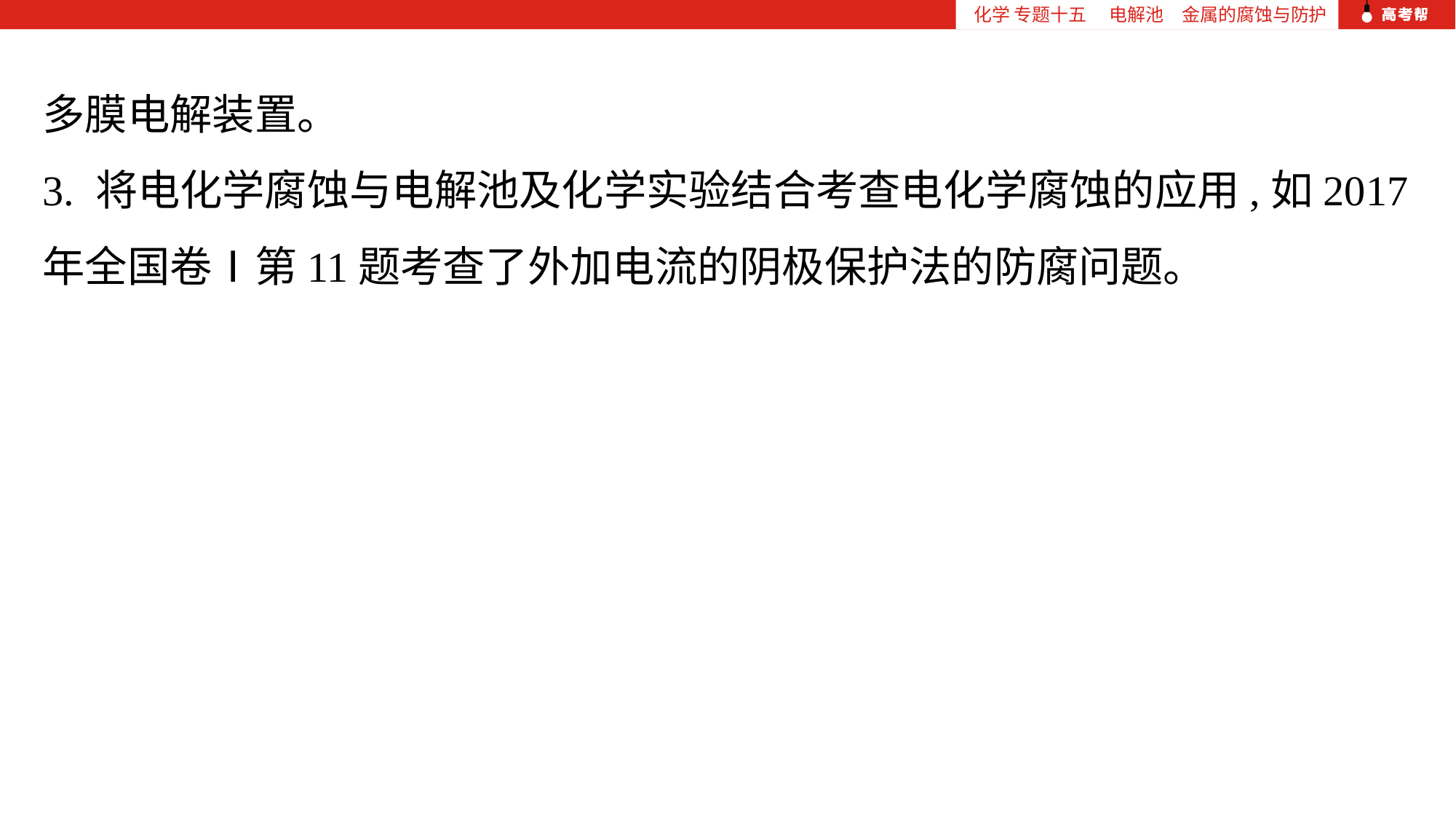

化学 专题十五 　电解池　金属的腐蚀与防护
多膜电解装置。
3. 将电化学腐蚀与电解池及化学实验结合考查电化学腐蚀的应用,如2017年全国卷Ⅰ第11题考查了外加电流的阴极保护法的防腐问题。